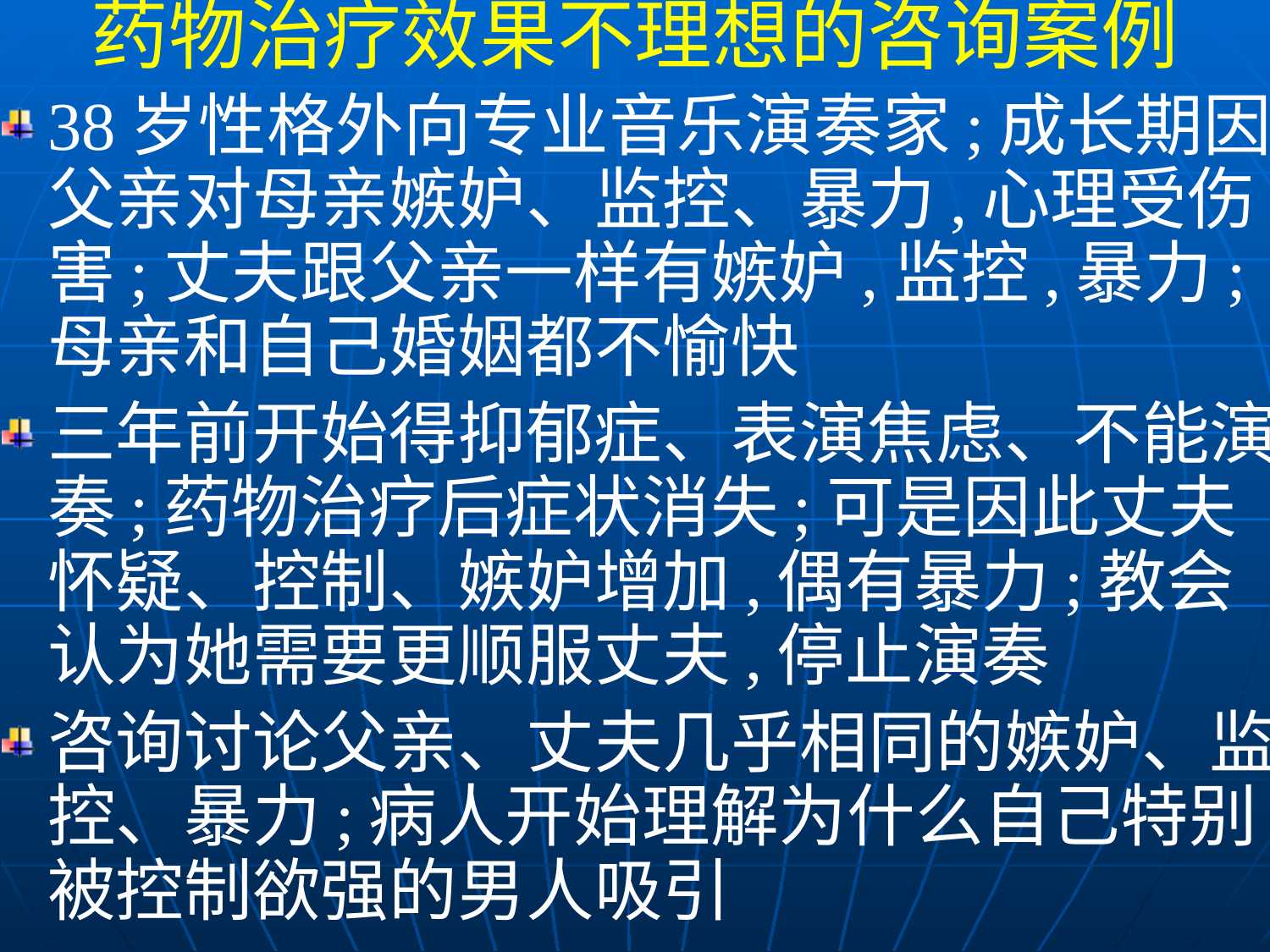

药物治疗效果不理想的咨询案例
38岁性格外向专业音乐演奏家;成长期因父亲对母亲嫉妒、监控、暴力,心理受伤害;丈夫跟父亲一样有嫉妒,监控,暴力;母亲和自己婚姻都不愉快
三年前开始得抑郁症、表演焦虑、不能演奏;药物治疗后症状消失;可是因此丈夫怀疑、控制、嫉妒增加,偶有暴力;教会认为她需要更顺服丈夫,停止演奏
咨询讨论父亲、丈夫几乎相同的嫉妒、监控、暴力;病人开始理解为什么自己特别被控制欲强的男人吸引